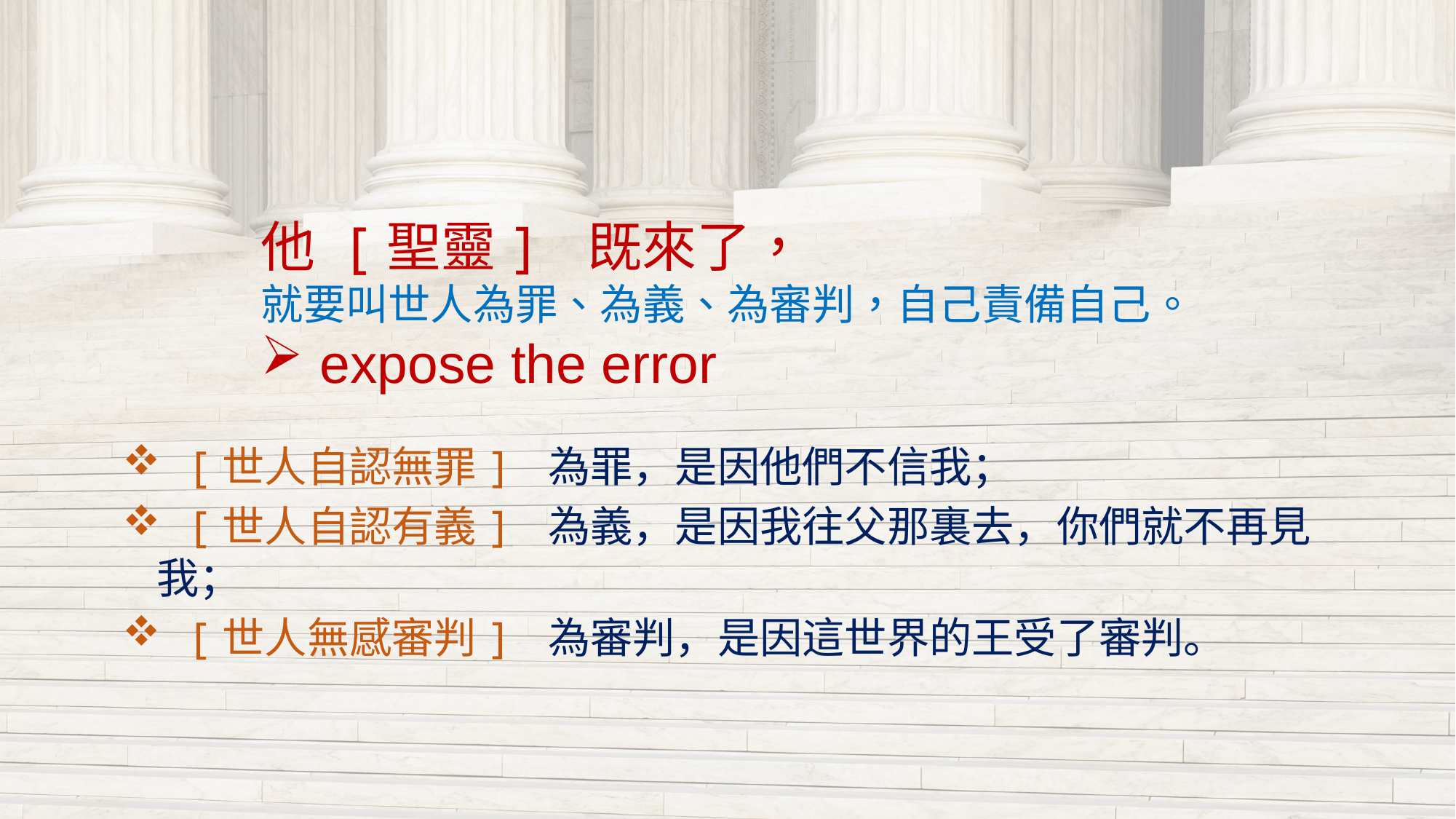

他 [聖靈] 既來了，
就要叫世人為罪、為義、為審判，自己責備自己。
 expose the error
 [世人自認無罪] 為罪，是因他們不信我；
 [世人自認有義] 為義，是因我往父那裏去，你們就不再見我；
 [世人無感審判] 為審判，是因這世界的王受了審判。